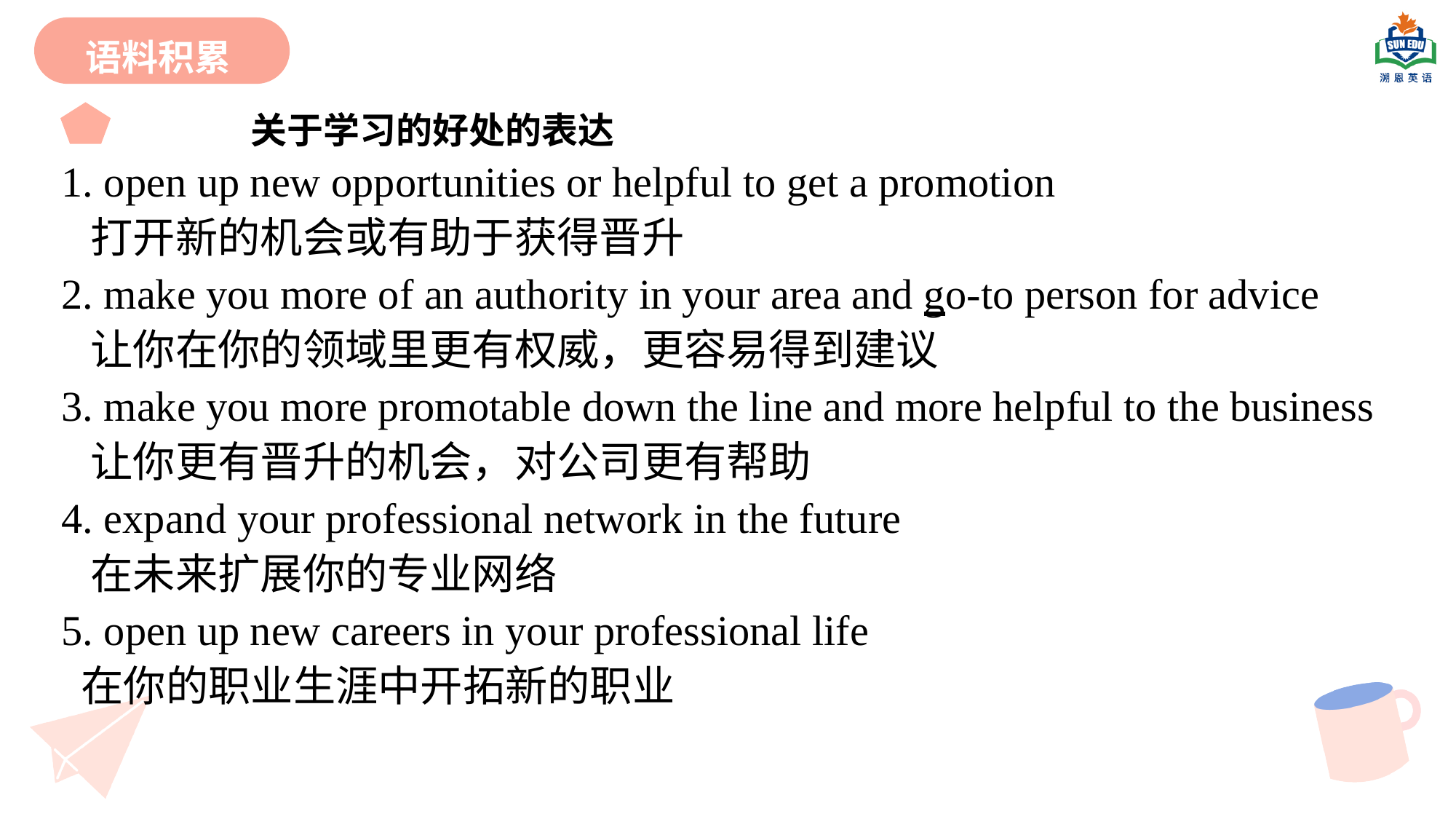

语料积累

 关于学习的好处的表达
1. open up new opportunities or helpful to get a promotion
  打开新的机会或有助于获得晋升
2. make you more of an authority in your area and go-to person for advice
  让你在你的领域里更有权威，更容易得到建议
3. make you more promotable down the line and more helpful to the business
  让你更有晋升的机会，对公司更有帮助
4. expand your professional network in the future
  在未来扩展你的专业网络
5. open up new careers in your professional life
 在你的职业生涯中开拓新的职业